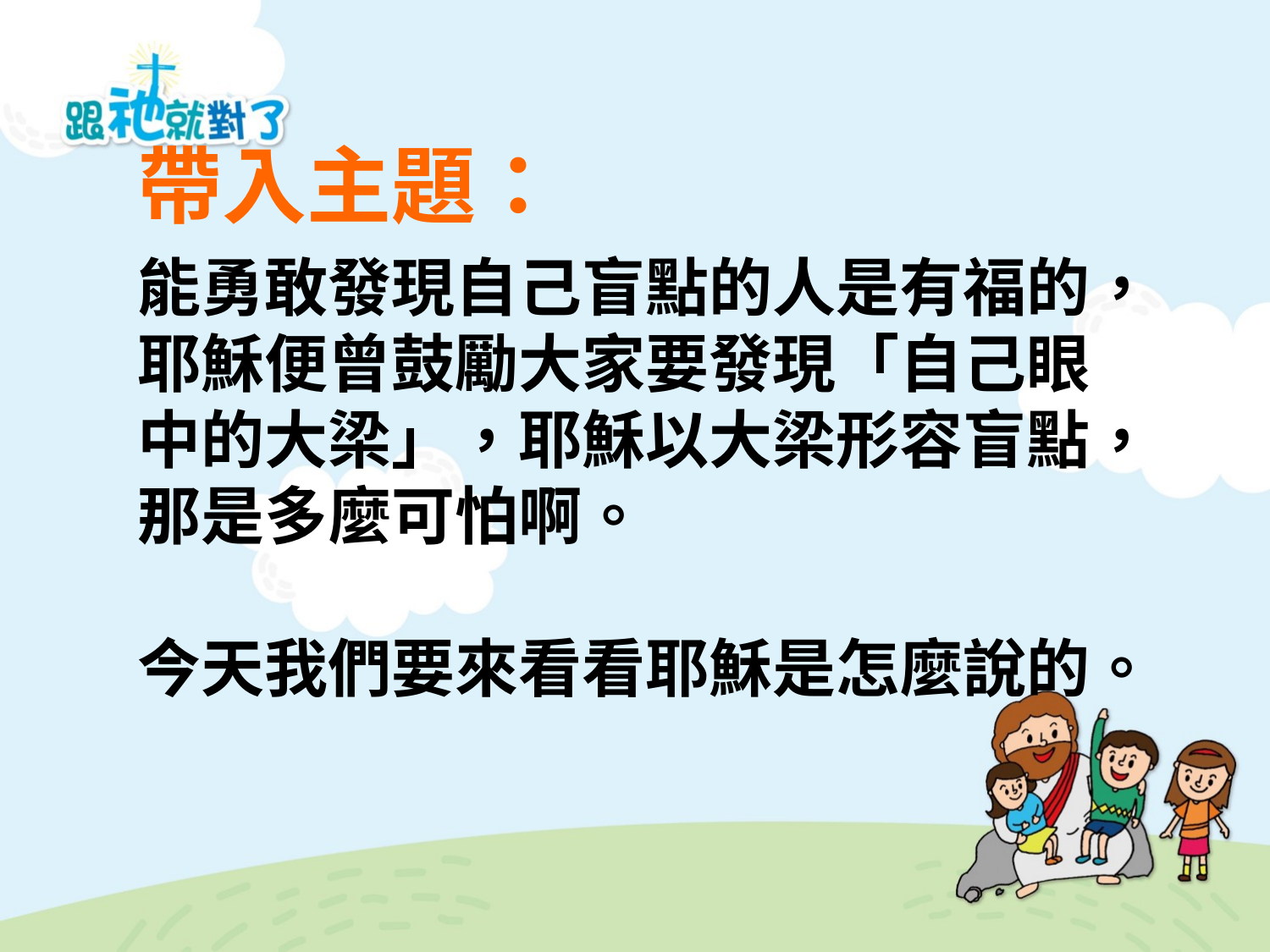

帶入主題：
能勇敢發現自己盲點的人是有福的，耶穌便曾鼓勵大家要發現「自己眼中的大梁」，耶穌以大梁形容盲點，那是多麼可怕啊。

今天我們要來看看耶穌是怎麼說的。